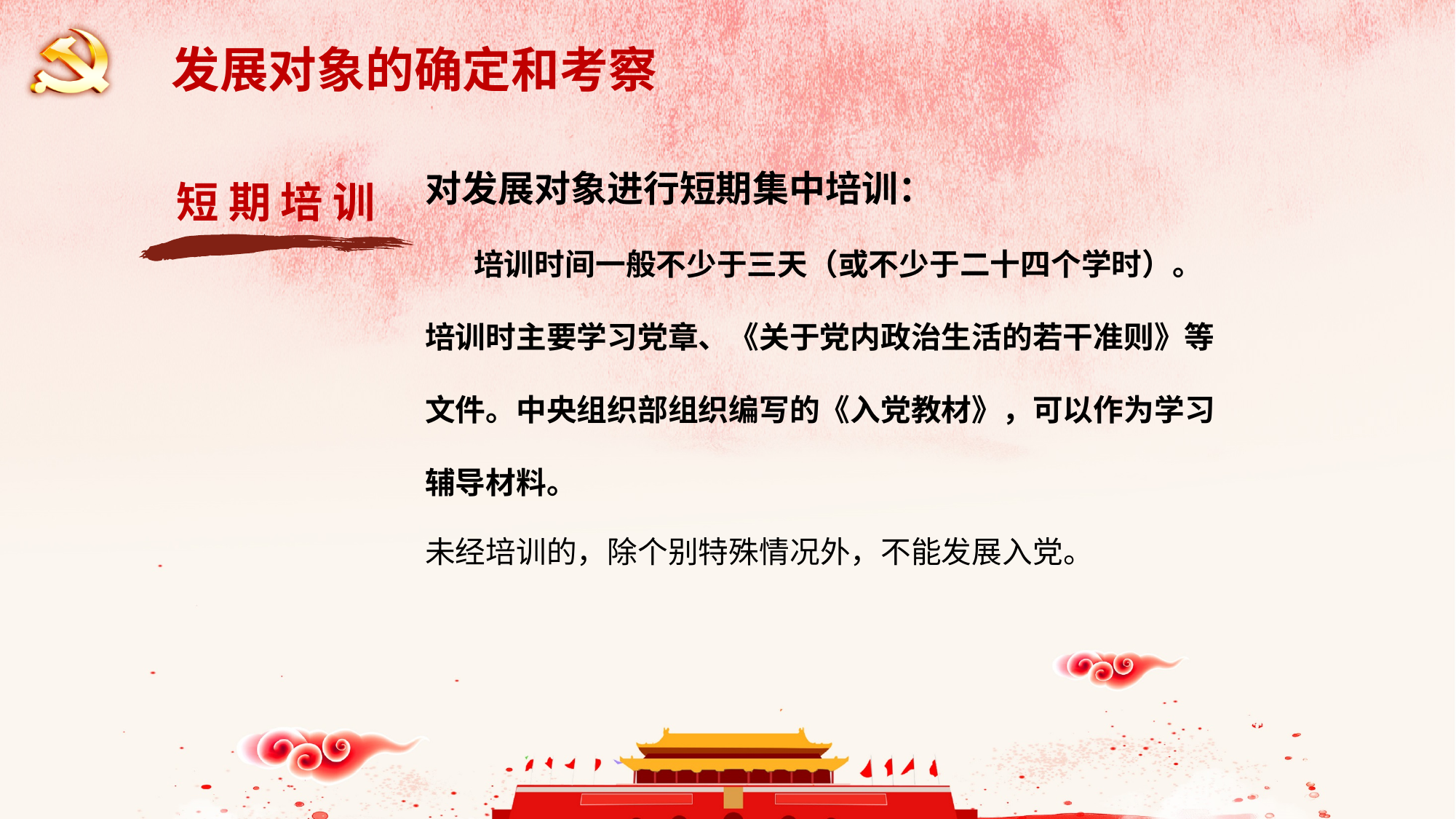

发展对象的确定和考察
对发展对象进行短期集中培训：
      培训时间一般不少于三天（或不少于二十四个学时）。培训时主要学习党章、《关于党内政治生活的若干准则》等文件。中央组织部组织编写的《入党教材》，可以作为学习辅导材料。

未经培训的，除个别特殊情况外，不能发展入党。
短 期 培 训